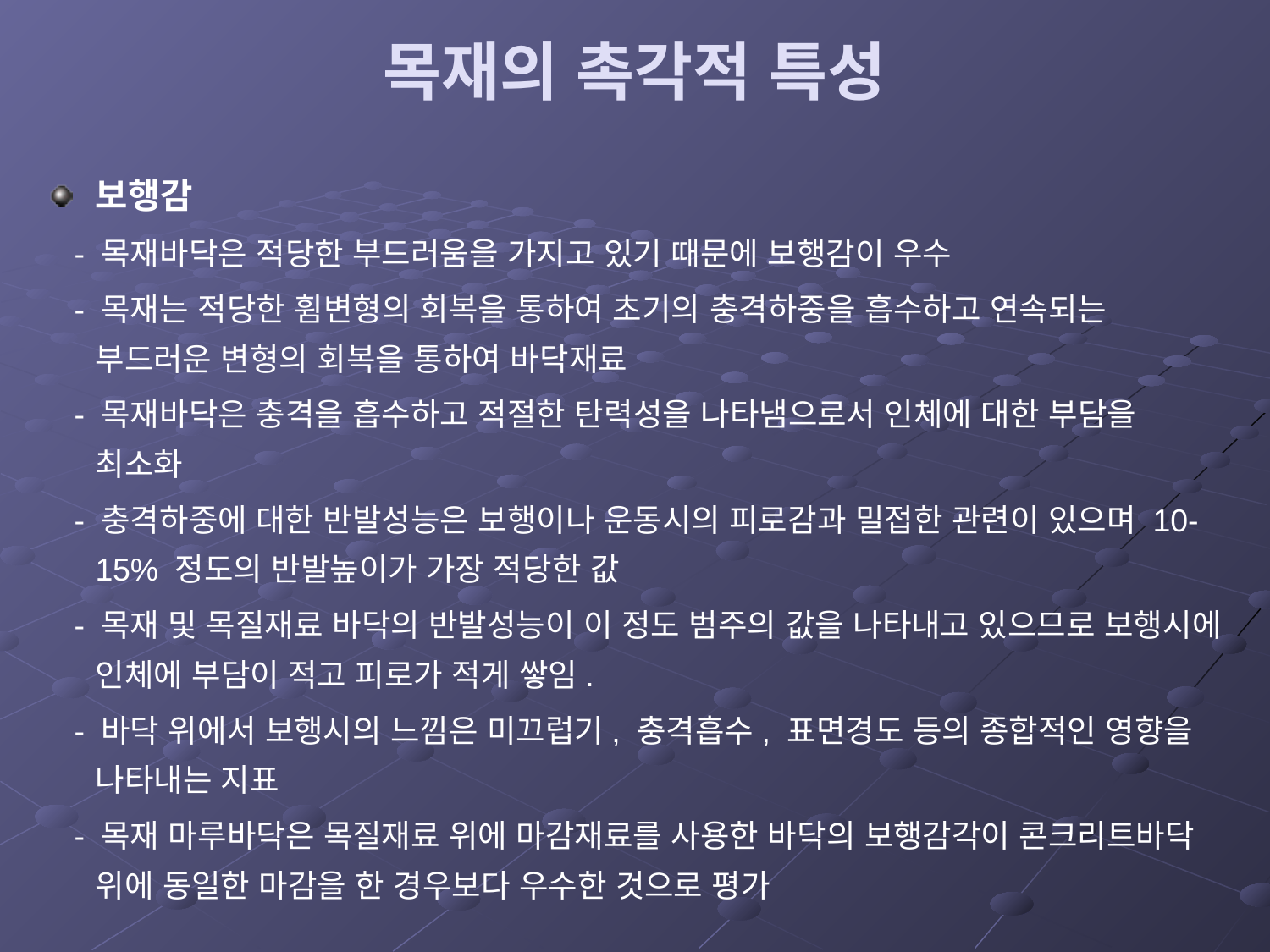

# 목재의 촉각적 특성
보행감
   - 목재바닥은 적당한 부드러움을 가지고 있기 때문에 보행감이 우수
   - 목재는 적당한 휨변형의 회복을 통하여 초기의 충격하중을 흡수하고 연속되는 부드러운 변형의 회복을 통하여 바닥재료
   - 목재바닥은 충격을 흡수하고 적절한 탄력성을 나타냄으로서 인체에 대한 부담을 최소화
   - 충격하중에 대한 반발성능은 보행이나 운동시의 피로감과 밀접한 관련이 있으며 10-15% 정도의 반발높이가 가장 적당한 값
   - 목재 및 목질재료 바닥의 반발성능이 이 정도 범주의 값을 나타내고 있으므로 보행시에 인체에 부담이 적고 피로가 적게 쌓임.
   - 바닥 위에서 보행시의 느낌은 미끄럽기, 충격흡수, 표면경도 등의 종합적인 영향을 나타내는 지표
   - 목재 마루바닥은 목질재료 위에 마감재료를 사용한 바닥의 보행감각이 콘크리트바닥 위에 동일한 마감을 한 경우보다 우수한 것으로 평가